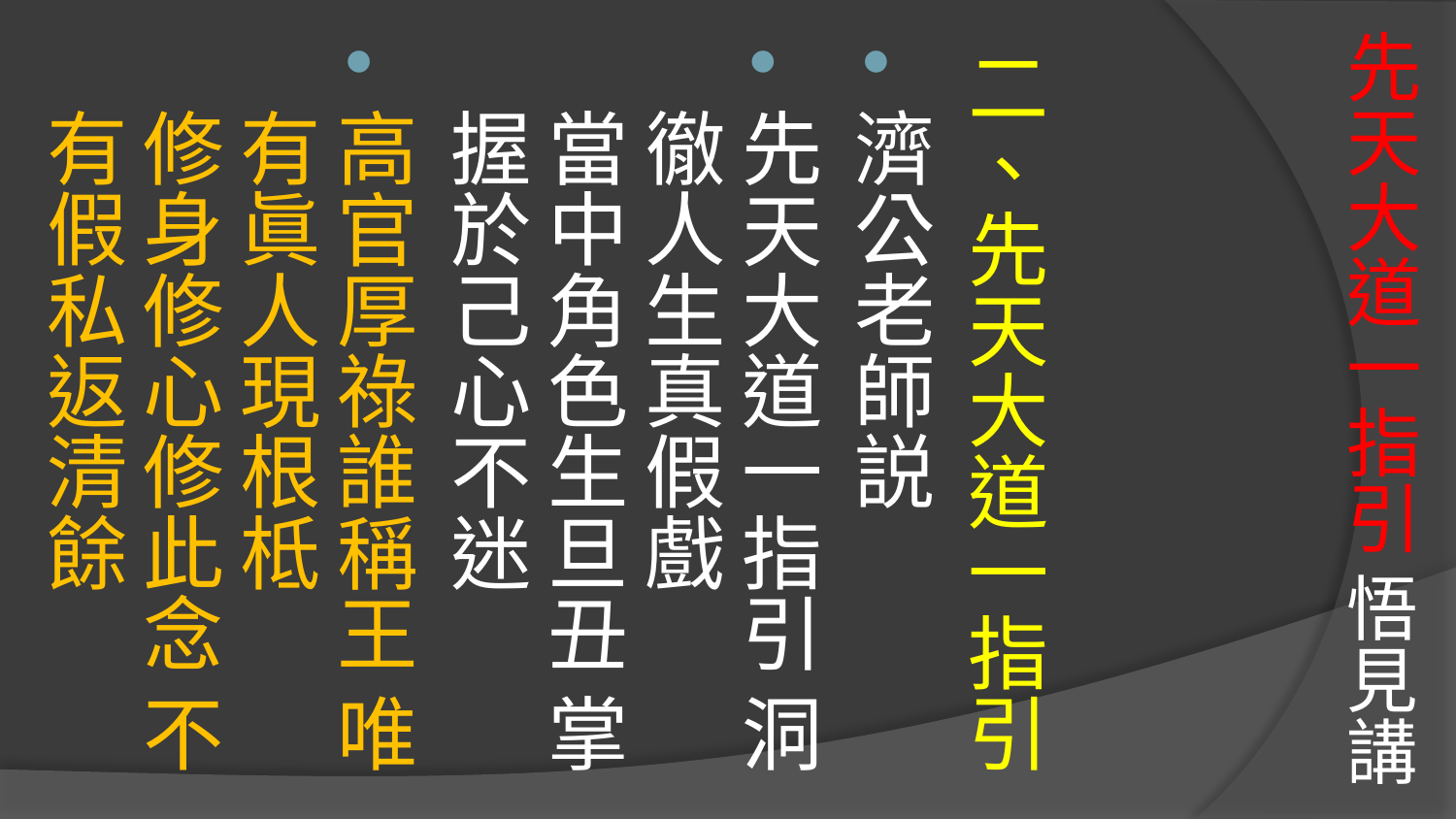

# 先天大道一指引 悟見講
二、先天大道一指引
濟公老師説
先天大道一指引 洞徹人生真假戲
當中角色生旦丑 掌握於己心不迷
高官厚祿誰稱王 唯有眞人現根柢
修身修心修此念 不有假私返清餘